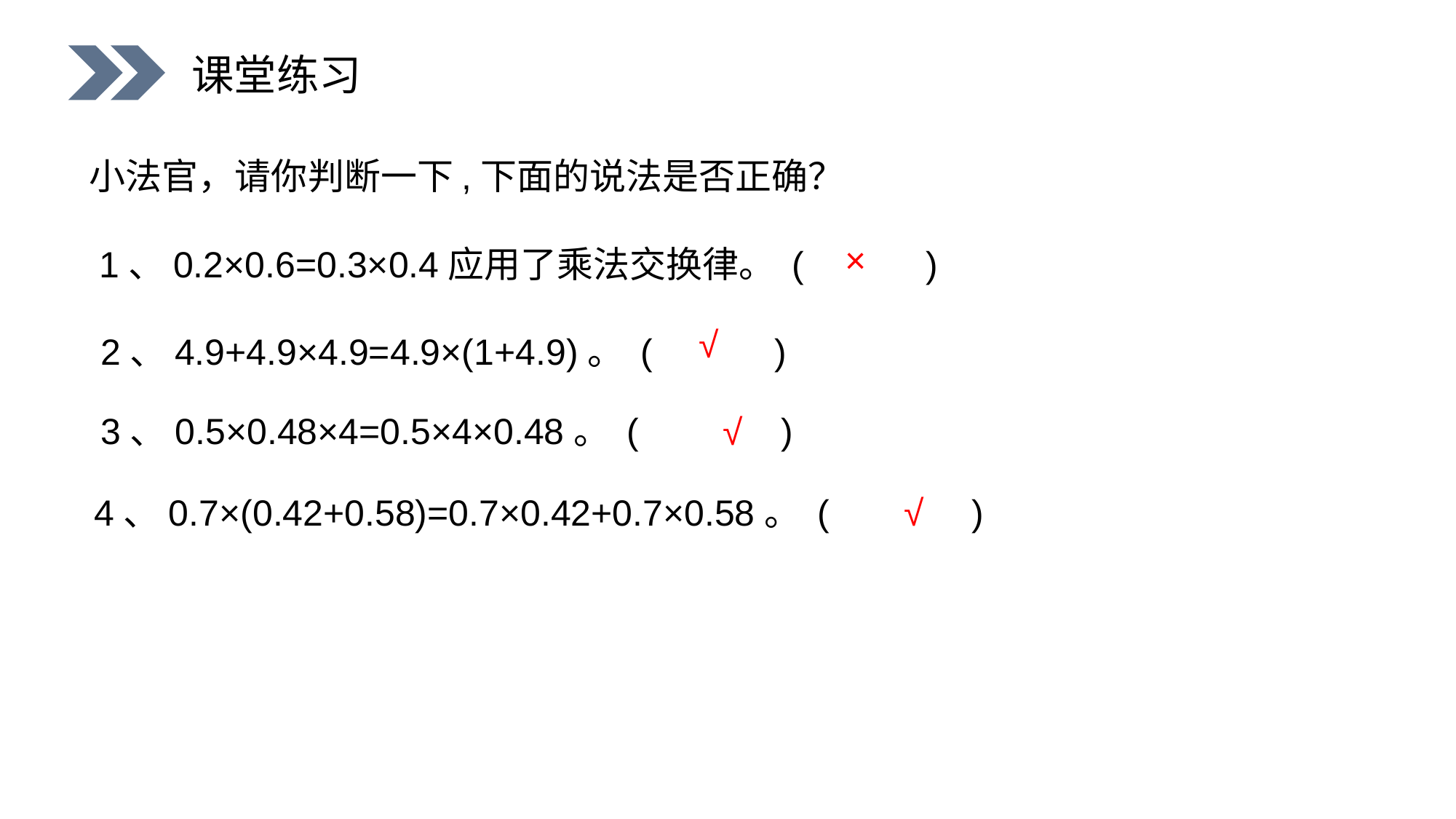

课堂练习
小法官，请你判断一下,下面的说法是否正确？
1、0.2×0.6=0.3×0.4应用了乘法交换律。 (            )
×

2、4.9+4.9×4.9=4.9×(1+4.9)。 (            )
√
3、0.5×0.48×4=0.5×4×0.48。 (              )
√
4、0.7×(0.42+0.58)=0.7×0.42+0.7×0.58。 (              )
√